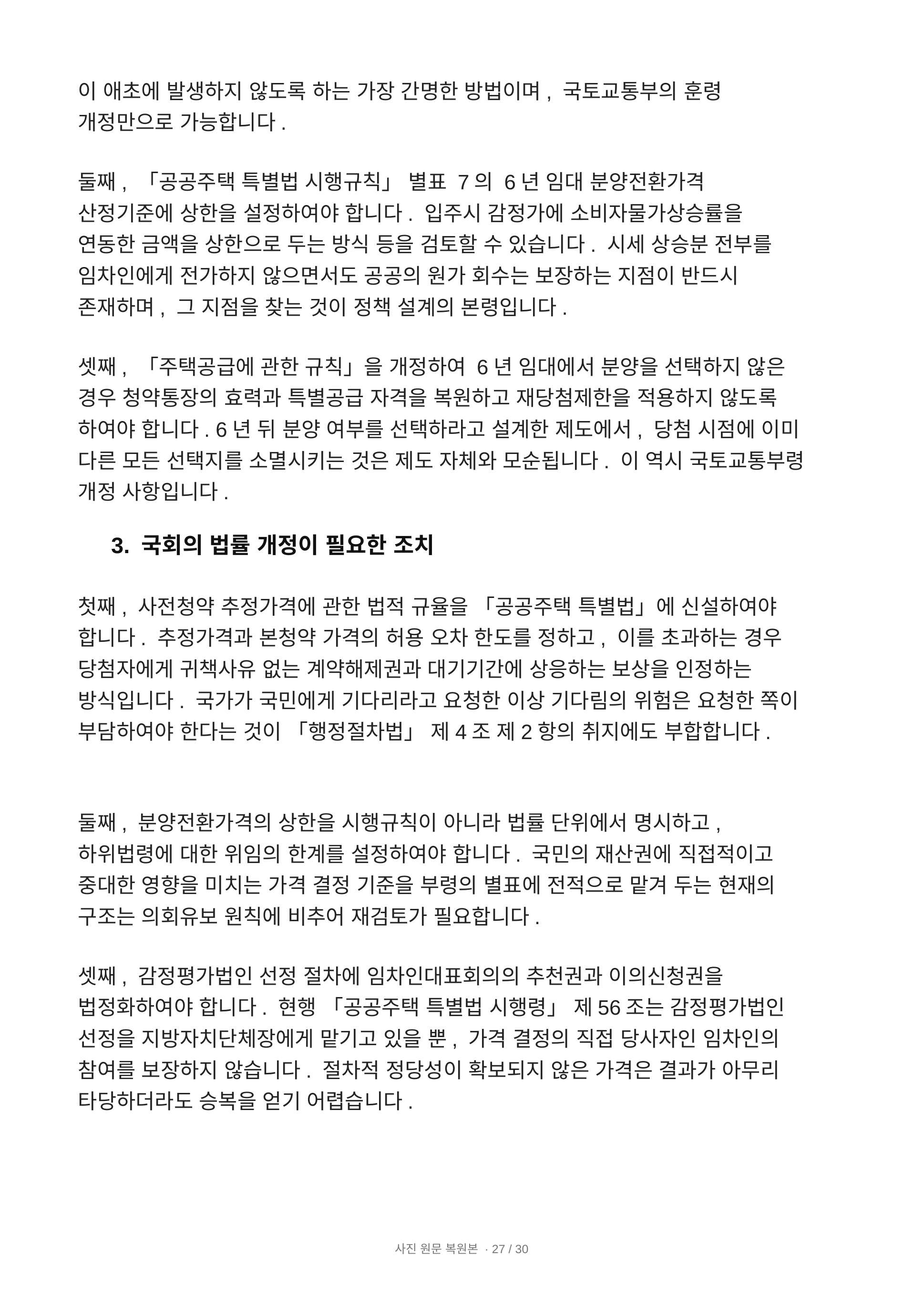

이 애초에 발생하지 않도록 하는 가장 간명한 방법이며, 국토교통부의 훈령 개정만으로 가능합니다.
둘째, 「공공주택 특별법 시행규칙」 별표 7의 6년 임대 분양전환가격 산정기준에 상한을 설정하여야 합니다. 입주시 감정가에 소비자물가상승률을 연동한 금액을 상한으로 두는 방식 등을 검토할 수 있습니다. 시세 상승분 전부를 임차인에게 전가하지 않으면서도 공공의 원가 회수는 보장하는 지점이 반드시 존재하며, 그 지점을 찾는 것이 정책 설계의 본령입니다.
셋째, 「주택공급에 관한 규칙」을 개정하여 6년 임대에서 분양을 선택하지 않은 경우 청약통장의 효력과 특별공급 자격을 복원하고 재당첨제한을 적용하지 않도록 하여야 합니다. 6년 뒤 분양 여부를 선택하라고 설계한 제도에서, 당첨 시점에 이미 다른 모든 선택지를 소멸시키는 것은 제도 자체와 모순됩니다. 이 역시 국토교통부령 개정 사항입니다.
3. 국회의 법률 개정이 필요한 조치
첫째, 사전청약 추정가격에 관한 법적 규율을 「공공주택 특별법」에 신설하여야 합니다. 추정가격과 본청약 가격의 허용 오차 한도를 정하고, 이를 초과하는 경우 당첨자에게 귀책사유 없는 계약해제권과 대기기간에 상응하는 보상을 인정하는 방식입니다. 국가가 국민에게 기다리라고 요청한 이상 기다림의 위험은 요청한 쪽이 부담하여야 한다는 것이 「행정절차법」 제4조 제2항의 취지에도 부합합니다.
둘째, 분양전환가격의 상한을 시행규칙이 아니라 법률 단위에서 명시하고, 하위법령에 대한 위임의 한계를 설정하여야 합니다. 국민의 재산권에 직접적이고 중대한 영향을 미치는 가격 결정 기준을 부령의 별표에 전적으로 맡겨 두는 현재의 구조는 의회유보 원칙에 비추어 재검토가 필요합니다.
셋째, 감정평가법인 선정 절차에 임차인대표회의의 추천권과 이의신청권을 법정화하여야 합니다. 현행 「공공주택 특별법 시행령」 제56조는 감정평가법인 선정을 지방자치단체장에게 맡기고 있을 뿐, 가격 결정의 직접 당사자인 임차인의 참여를 보장하지 않습니다. 절차적 정당성이 확보되지 않은 가격은 결과가 아무리 타당하더라도 승복을 얻기 어렵습니다.
사진 원문 복원본 · 27 / 30